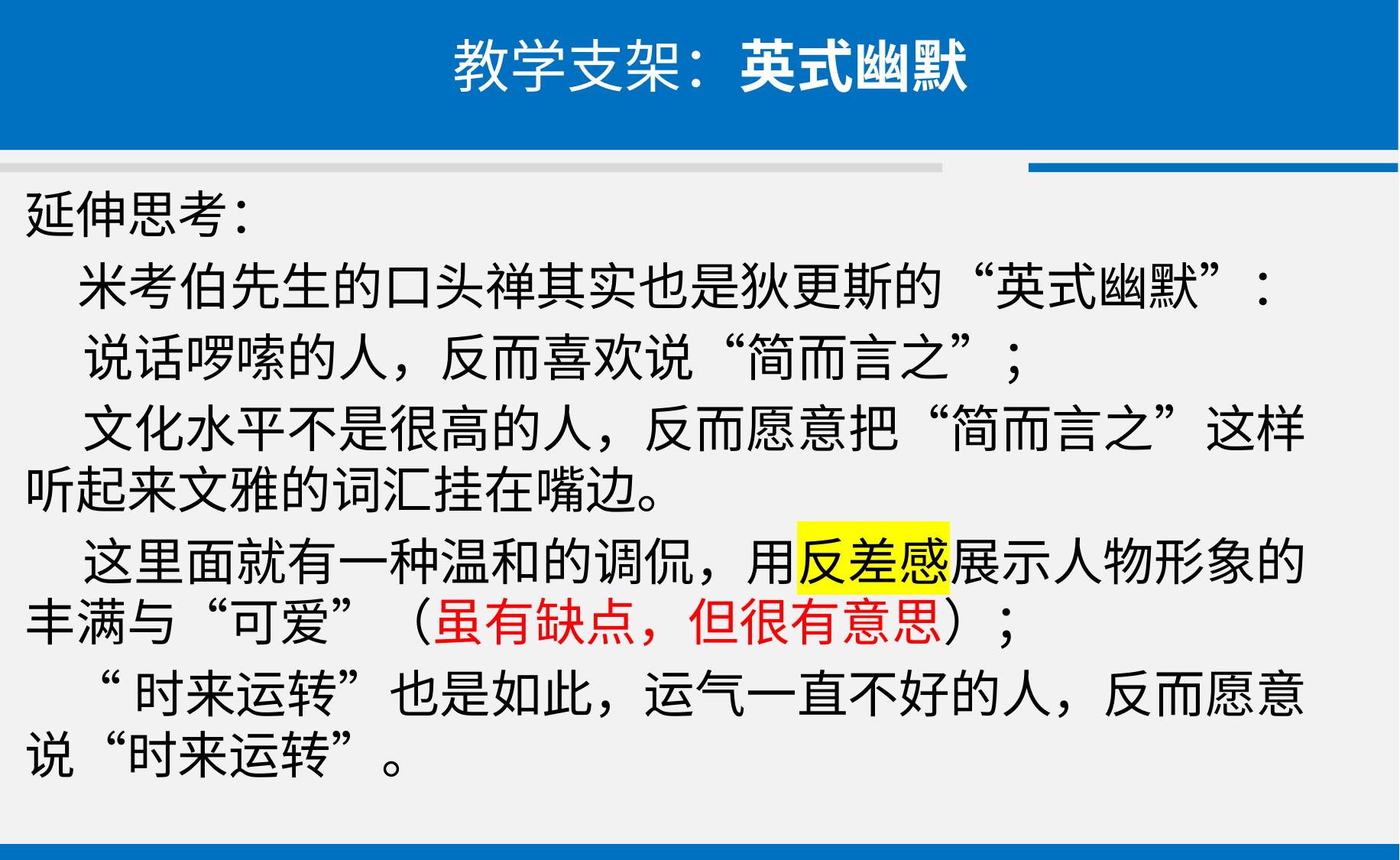

# 教学支架：英式幽默
延伸思考：
     米考伯先生的口头禅其实也是狄更斯的“英式幽默”：
    说话啰嗦的人，反而喜欢说“简而言之”；
    文化水平不是很高的人，反而愿意把“简而言之”这样听起来文雅的词汇挂在嘴边。
    这里面就有一种温和的调侃，用反差感展示人物形象的丰满与“可爱”（虽有缺点，但很有意思）；
    “时来运转”也是如此，运气一直不好的人，反而愿意说“时来运转”。